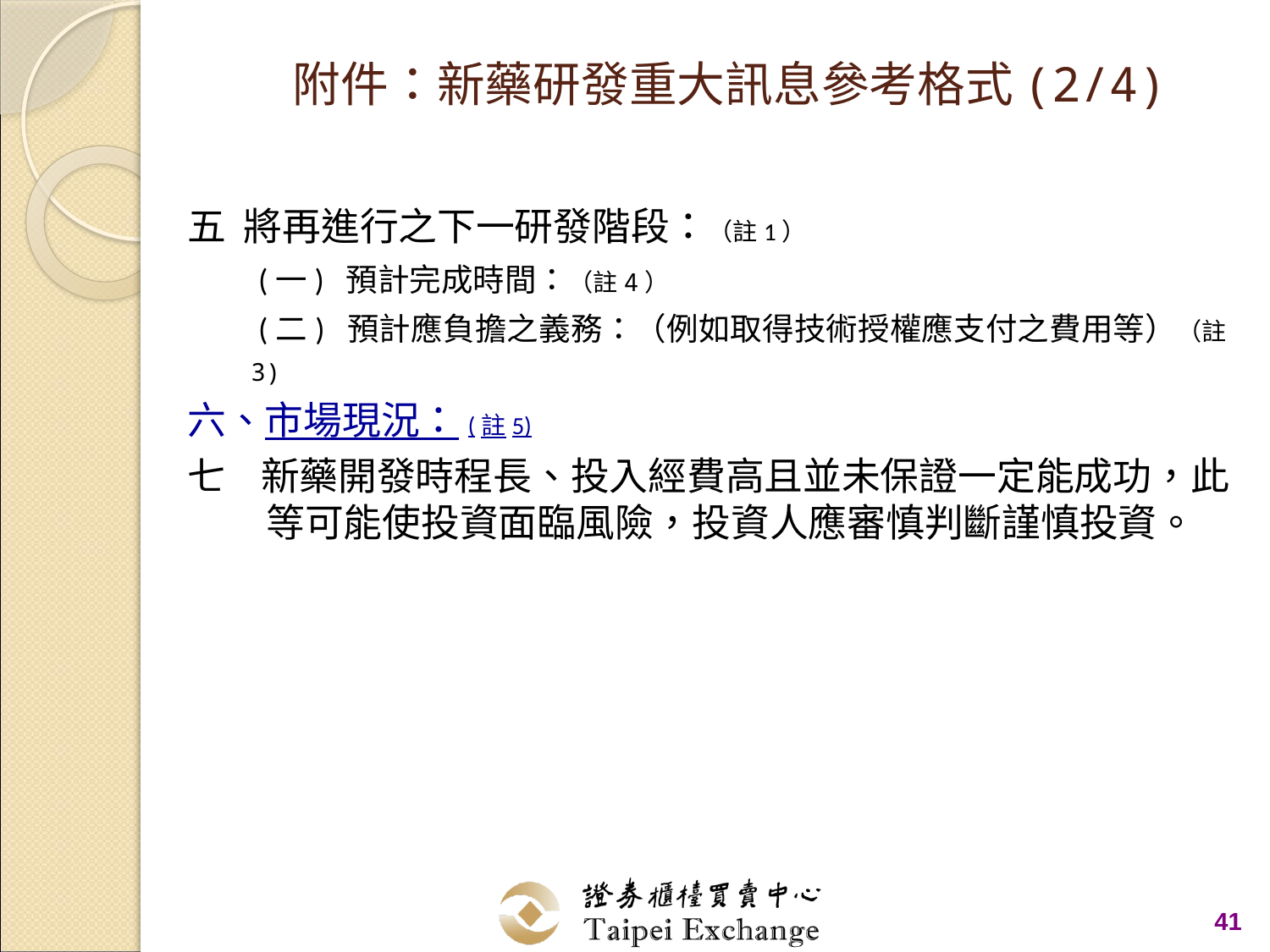

# 附件：新藥研發重大訊息參考格式(2/4)
五  將再進行之下一研發階段：（註1）
 (一)  預計完成時間：（註4）
 (二)  預計應負擔之義務：（例如取得技術授權應支付之費用等）（註3)
六、市場現況：(註5)
七    新藥開發時程長、投入經費高且並未保證一定能成功，此
        等可能使投資面臨風險，投資人應審慎判斷謹慎投資。

41